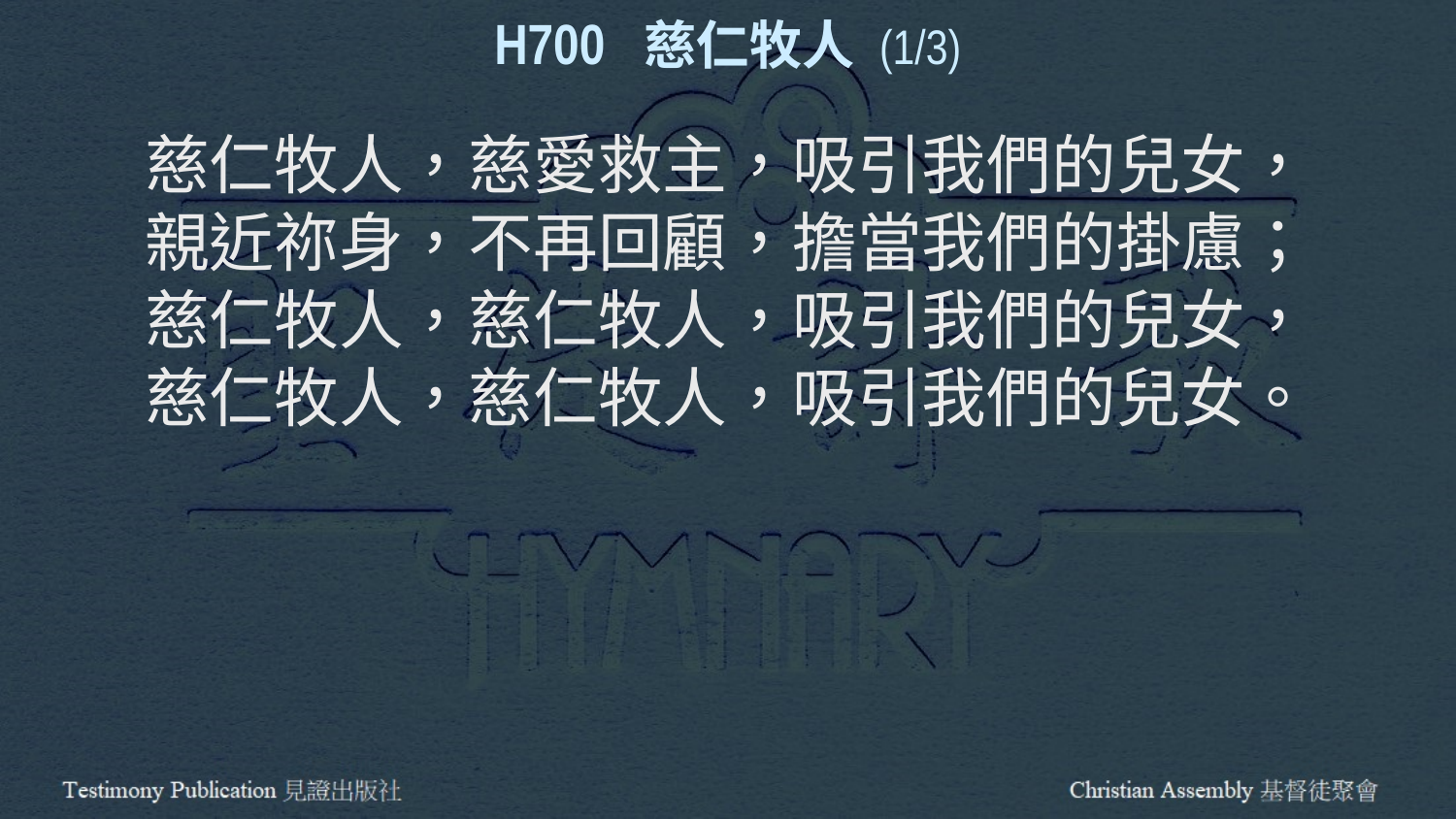

H700  慈仁牧人 (1/3)
慈仁牧人，慈愛救主，吸引我們的兒女，
親近祢身，不再回顧，擔當我們的掛慮；
慈仁牧人，慈仁牧人，吸引我們的兒女，
慈仁牧人，慈仁牧人，吸引我們的兒女。